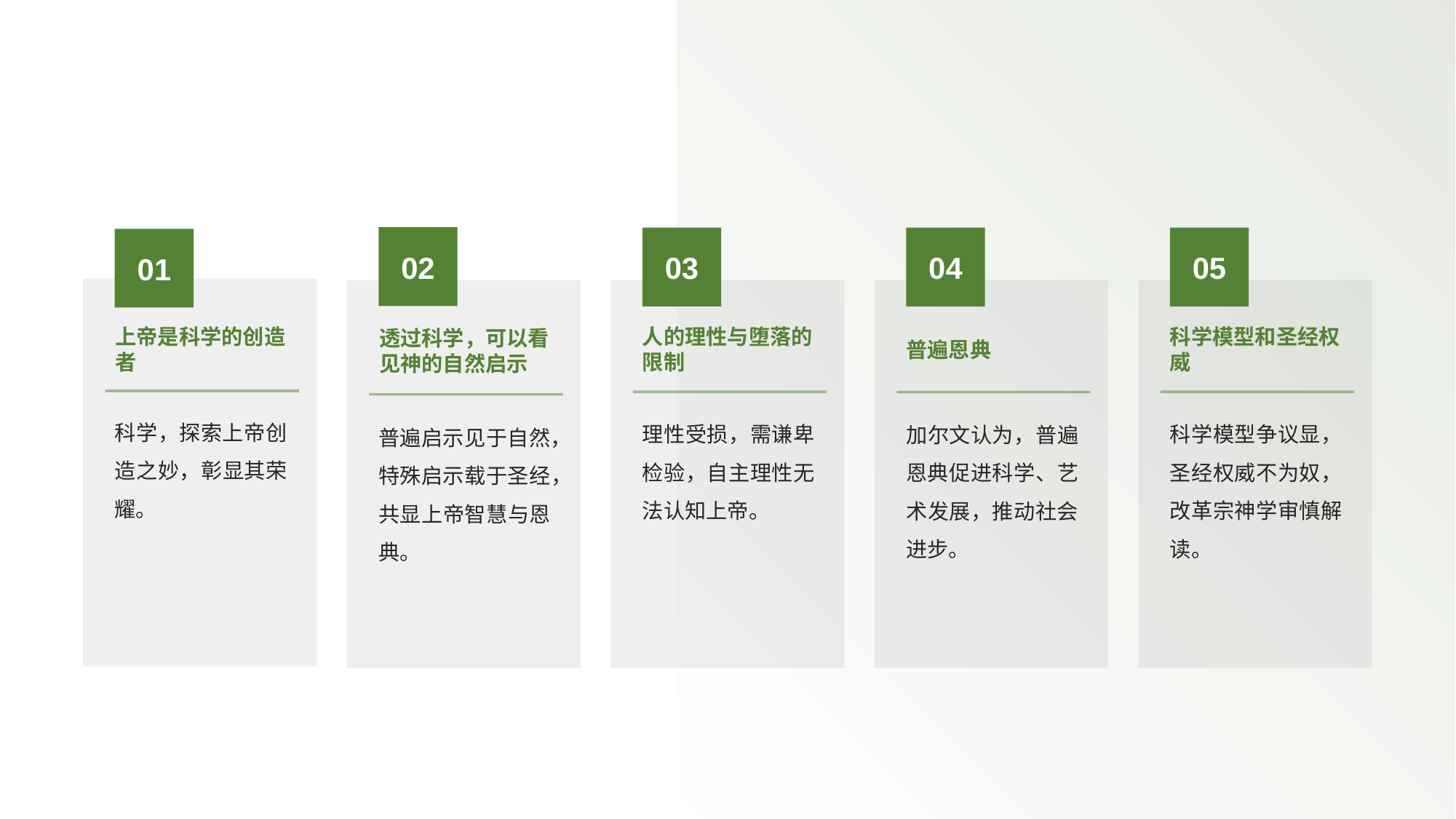

#
02
03
04
05
01

人的理性与堕落的限制
科学模型和圣经权威
上帝是科学的创造者
普遍恩典
透过科学，可以看见神的自然启示
科学，探索上帝创造之妙，彰显其荣耀。
理性受损，需谦卑检验，自主理性无法认知上帝。
科学模型争议显，圣经权威不为奴，改革宗神学审慎解读。
加尔文认为，普遍恩典促进科学、艺术发展，推动社会进步。
普遍启示见于自然，特殊启示载于圣经，共显上帝智慧与恩典。